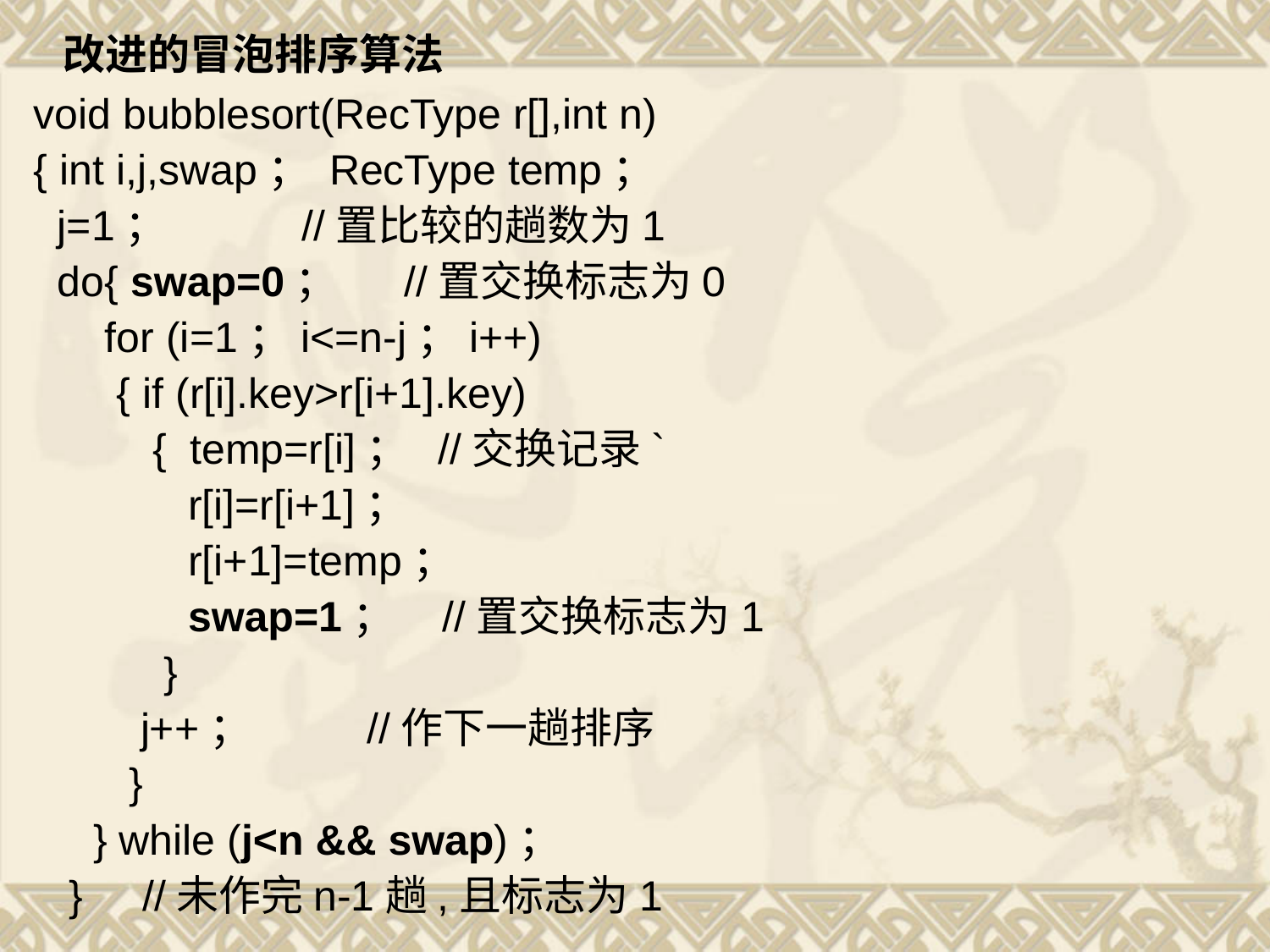

改进的冒泡排序算法
void bubblesort(RecType r[],int n)
{ int i,j,swap； RecType temp；
  j=1；             //置比较的趟数为1
  do{ swap=0；      //置交换标志为0
      for (i=1；i<=n-j；i++)
       { if (r[i].key>r[i+1].key)
          {  temp=r[i]；  //交换记录`
             r[i]=r[i+1]；
             r[i+1]=temp；
             swap=1；    //置交换标志为1
           }
         j++；           //作下一趟排序
        }
     } while (j<n && swap)；
   }     //未作完n-1趟,且标志为1